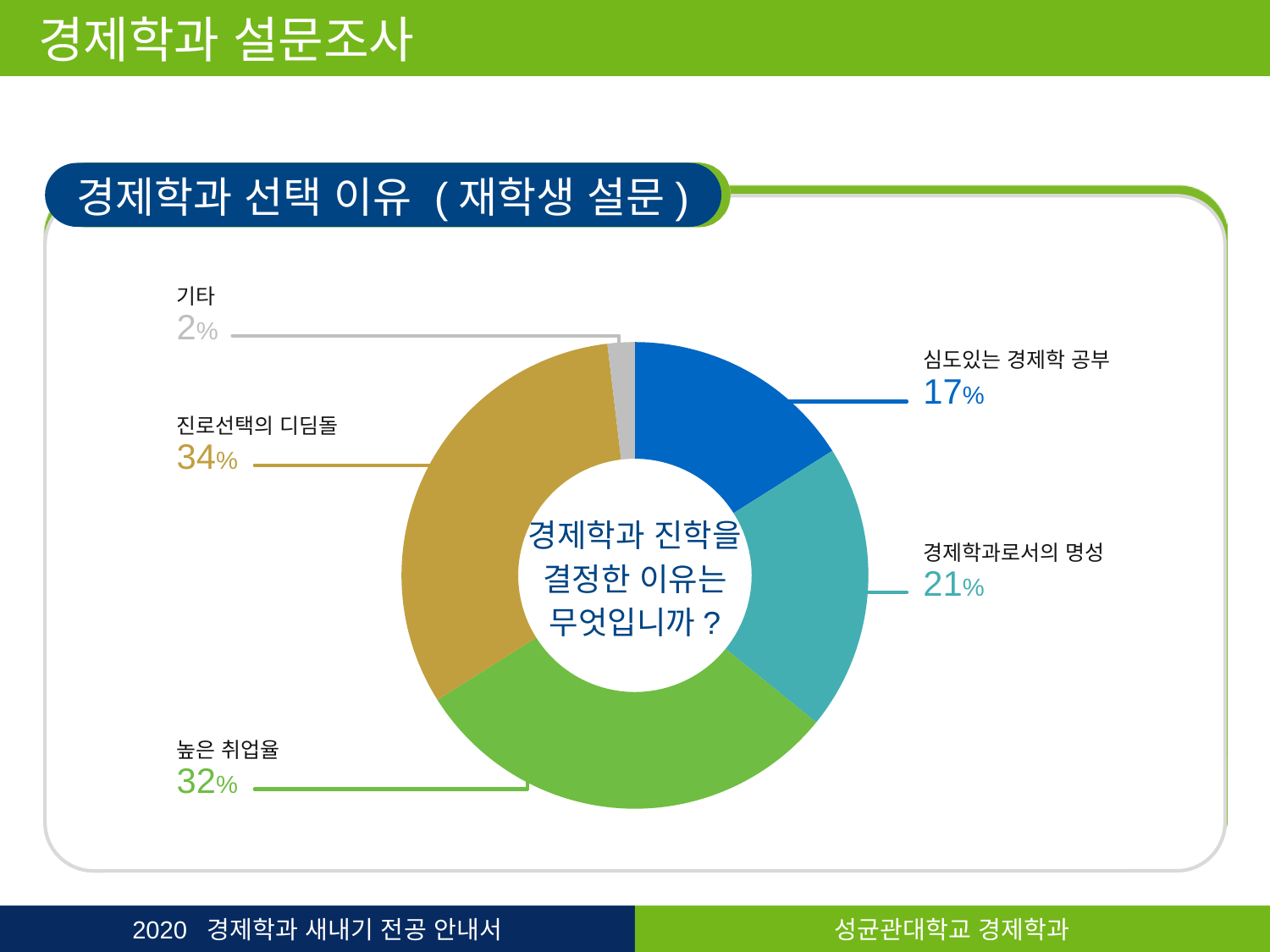

경제학과 설문조사
경제학과 선택 이유 (재학생 설문)

기타
2%

### Chart

| Category | 열1 |
|---|---|
|  | 17.0 |
|  | 21.0 |
|  | 32.0 |
|  | 34.0 |
|  | 2.0 |
심도있는 경제학 공부
17%

진로선택의 디딤돌
34%

경제학과 진학을
결정한 이유는
무엇입니까?
경제학과로서의 명성
21%

높은 취업율
32%